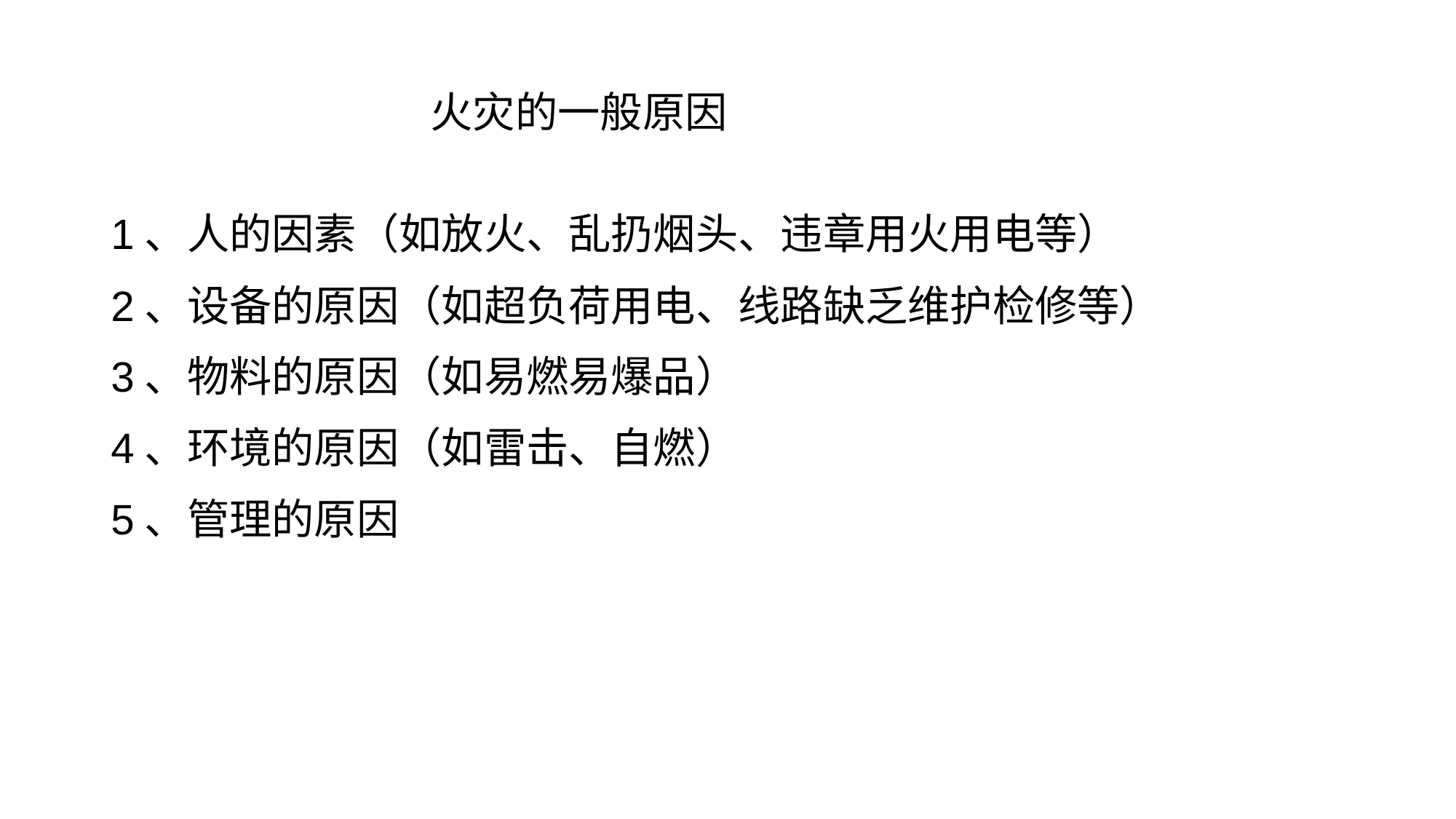

火灾的一般原因

1、人的因素（如放火、乱扔烟头、违章用火用电等）
2、设备的原因（如超负荷用电、线路缺乏维护检修等）
3、物料的原因（如易燃易爆品）
4、环境的原因（如雷击、自燃）
5、管理的原因